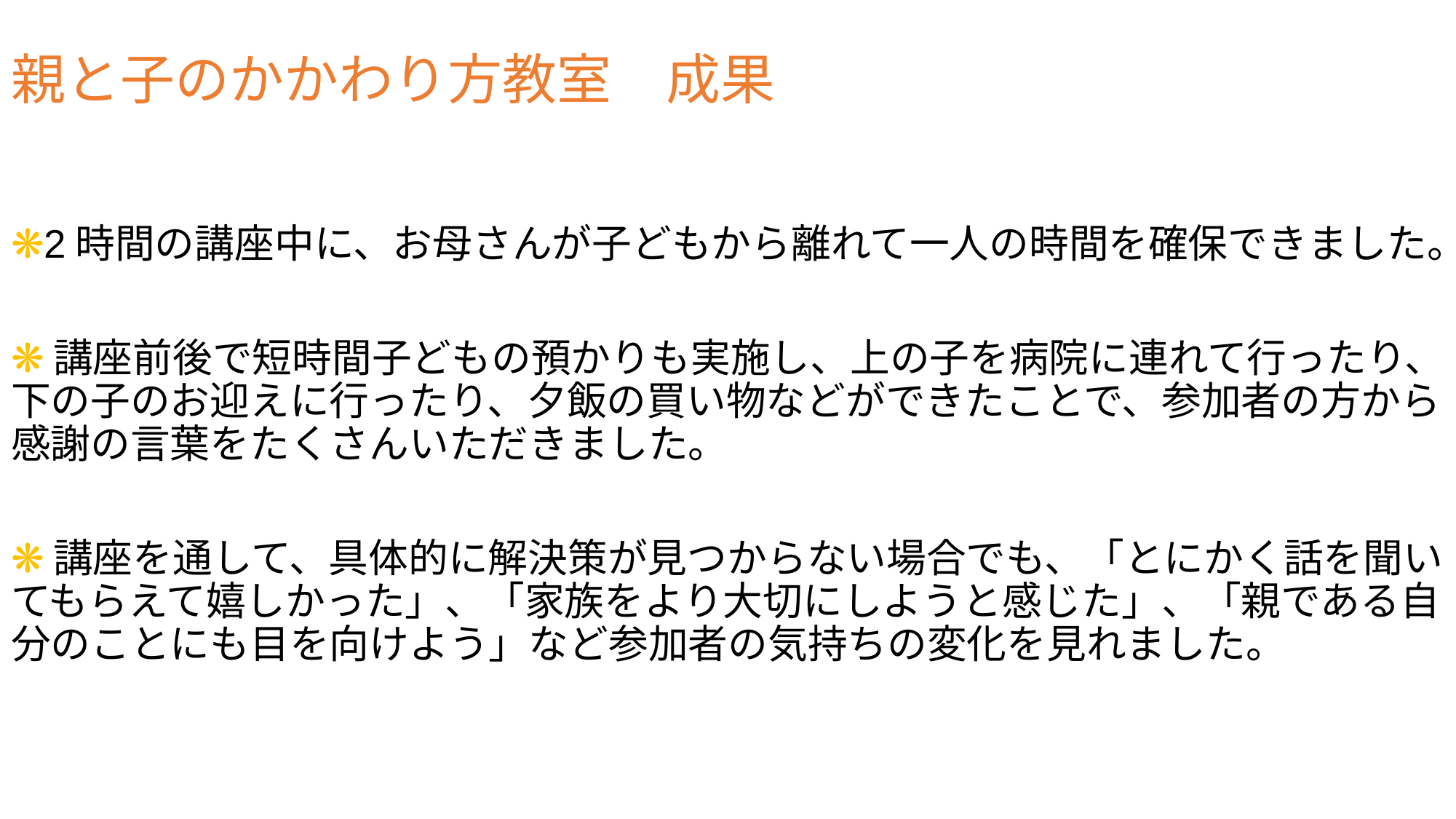

# 親と子のかかわり方教室　成果
❋2時間の講座中に、お母さんが子どもから離れて一人の時間を確保できました。

❋講座前後で短時間子どもの預かりも実施し、上の子を病院に連れて行ったり、下の子のお迎えに行ったり、夕飯の買い物などができたことで、参加者の方から感謝の言葉をたくさんいただきました。

❋講座を通して、具体的に解決策が見つからない場合でも、「とにかく話を聞いてもらえて嬉しかった」、「家族をより大切にしようと感じた」、「親である自分のことにも目を向けよう」など参加者の気持ちの変化を見れました。